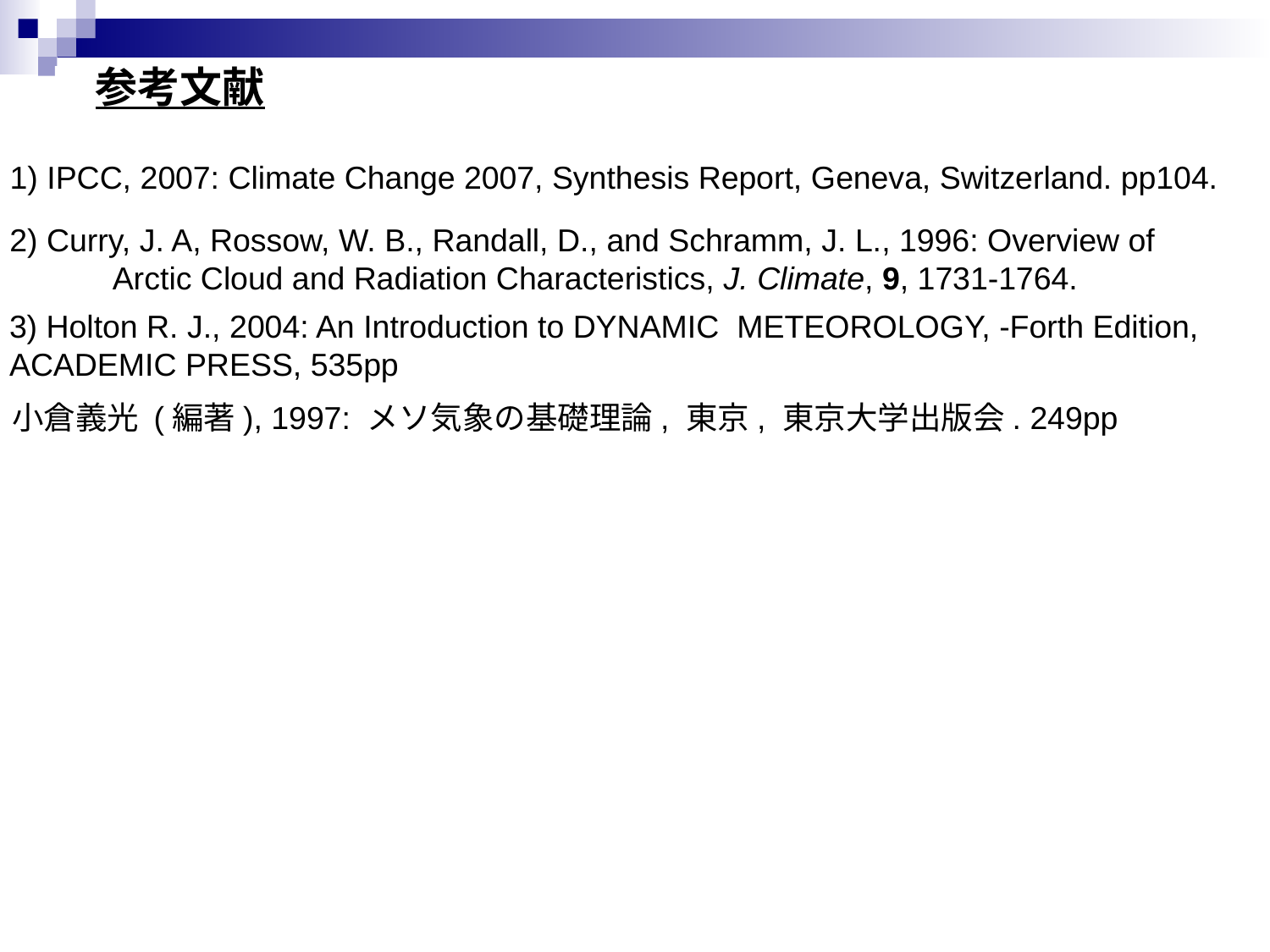

参考文献
1) IPCC, 2007: Climate Change 2007, Synthesis Report, Geneva, Switzerland. pp104.
2) Curry, J. A, Rossow, W. B., Randall, D., and Schramm, J. L., 1996: Overview of 　　　Arctic Cloud and Radiation Characteristics, J. Climate, 9, 1731-1764.
3) Holton R. J., 2004: An Introduction to DYNAMIC  METEOROLOGY, -Forth Edition, 　ACADEMIC PRESS, 535pp
4) 小倉義光 (編著), 1997: メソ気象の基礎理論, 東京, 東京大学出版会. 249pp